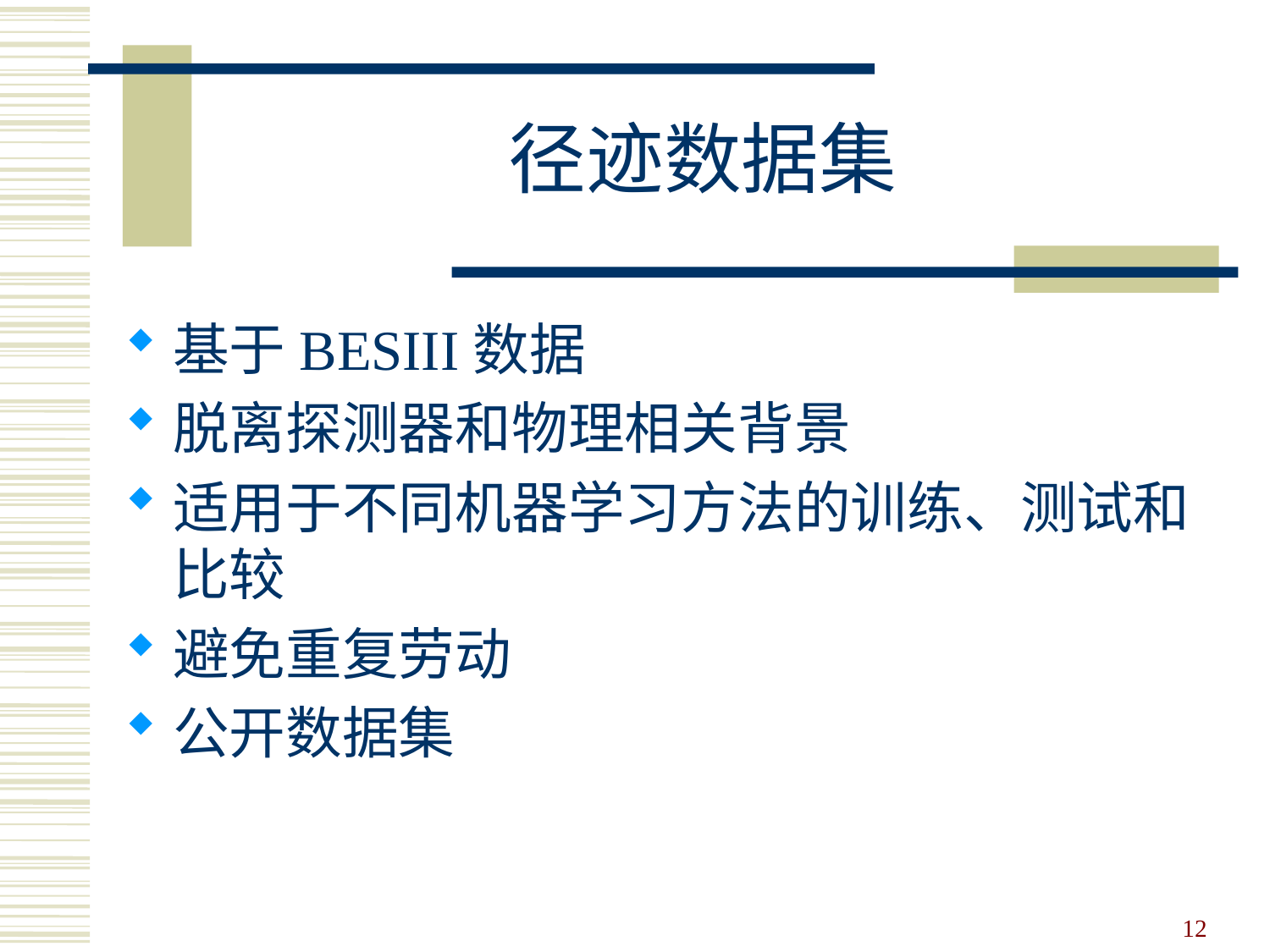

# 径迹数据集
基于BESIII数据
脱离探测器和物理相关背景
适用于不同机器学习方法的训练、测试和比较
避免重复劳动
公开数据集
12